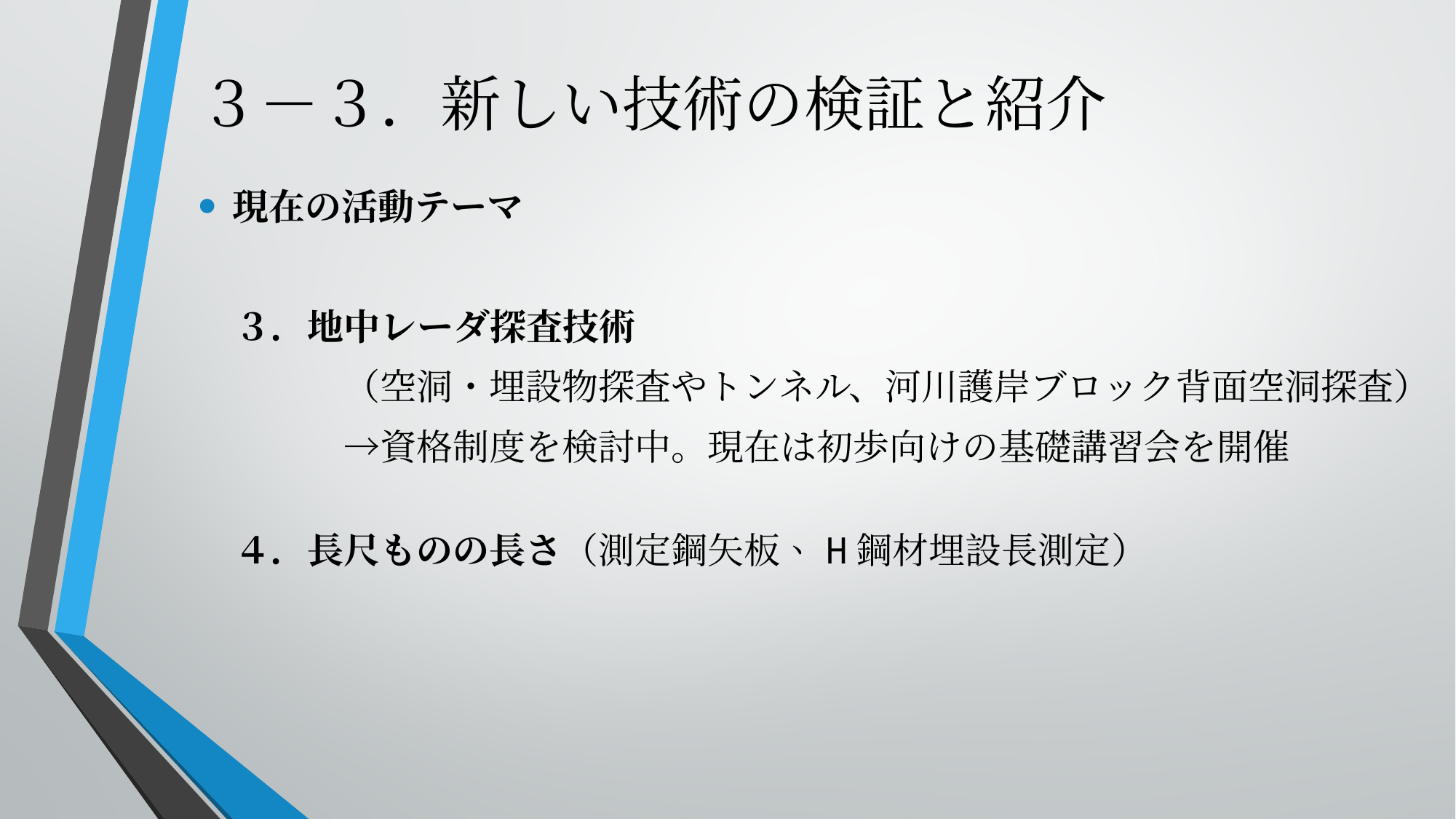

# ３－３．新しい技術の検証と紹介
現在の活動テーマ

　３．地中レーダ探査技術
　　　　（空洞・埋設物探査やトンネル、河川護岸ブロック背面空洞探査）
　　　　→資格制度を検討中。現在は初歩向けの基礎講習会を開催
　４．長尺ものの長さ（測定鋼矢板、H鋼材埋設長測定）